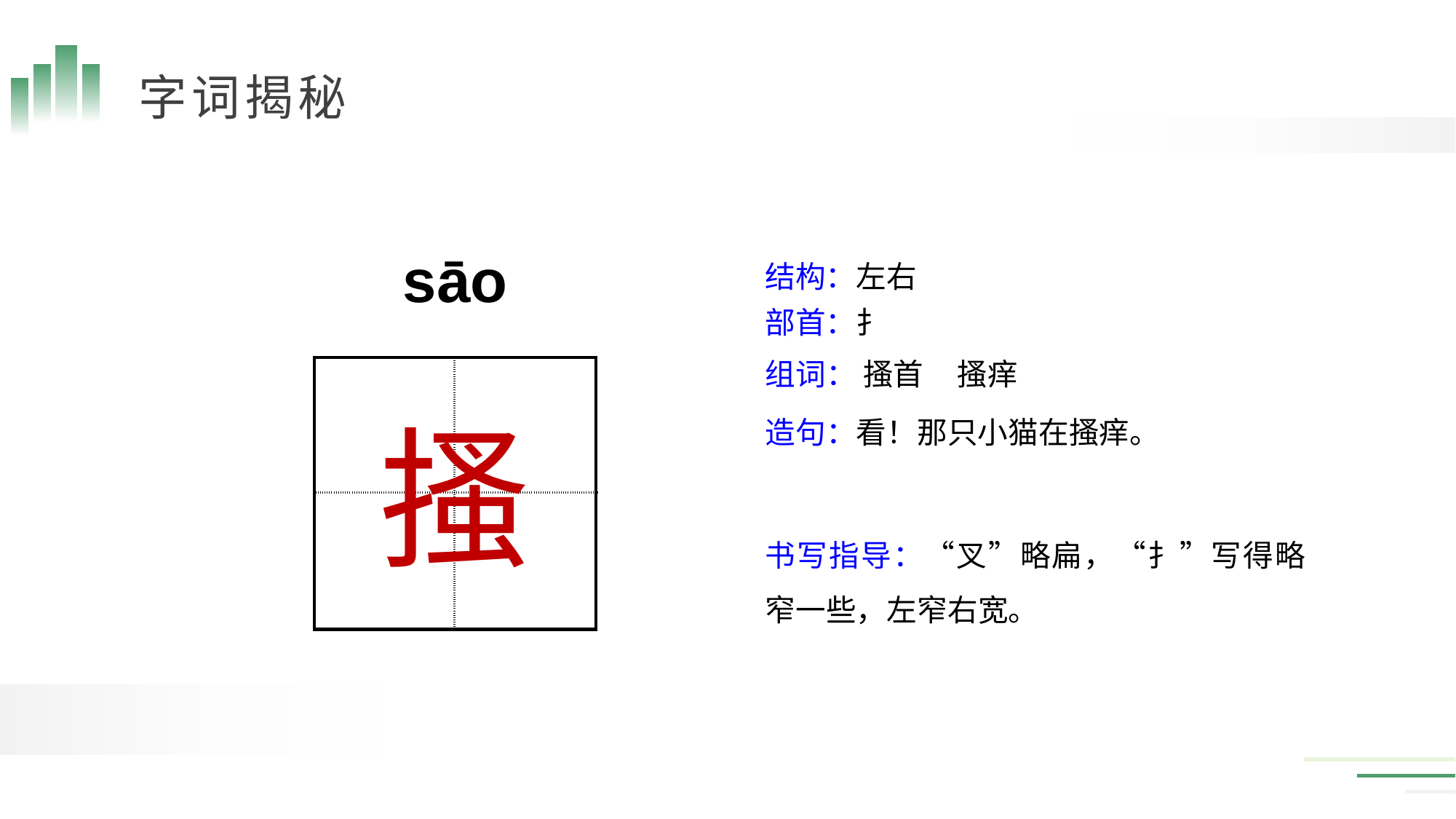

sāo

结构：左右
部首：扌
组词： 搔首     搔痒
|  |  |
| --- | --- |
|  |  |
搔
造句：看！那只小猫在搔痒。
书写指导：“叉”略扁，“扌”写得略窄一些，左窄右宽。